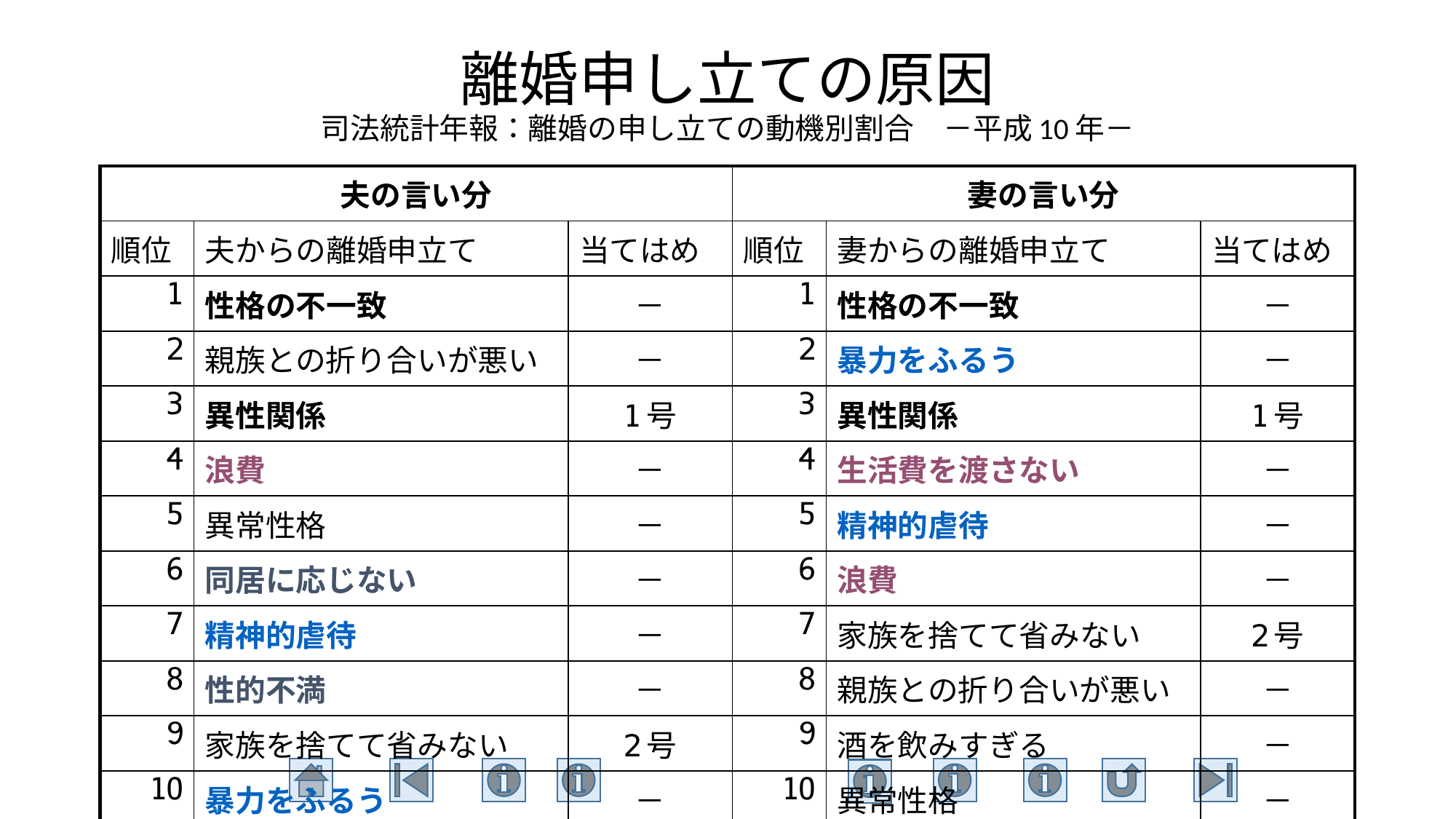

# 離婚申し立ての原因 司法統計年報：離婚の申し立ての動機別割合　－平成10年－
| 夫の言い分 |  |  | 妻の言い分 |  |  |
| --- | --- | --- | --- | --- | --- |
| 順位 | 夫からの離婚申立て | 当てはめ | 順位 | 妻からの離婚申立て | 当てはめ |
| 1 | 性格の不一致 | － | 1 | 性格の不一致 | － |
| 2 | 親族との折り合いが悪い | － | 2 | 暴力をふるう | － |
| 3 | 異性関係 | 1号 | 3 | 異性関係 | 1号 |
| 4 | 浪費 | － | 4 | 生活費を渡さない | － |
| 5 | 異常性格 | － | 5 | 精神的虐待 | － |
| 6 | 同居に応じない | － | 6 | 浪費 | － |
| 7 | 精神的虐待 | － | 7 | 家族を捨てて省みない | 2号 |
| 8 | 性的不満 | － | 8 | 親族との折り合いが悪い | － |
| 9 | 家族を捨てて省みない | 2号 | 9 | 酒を飲みすぎる | － |
| 10 | 暴力をふるう | － | 10 | 異常性格 | － |